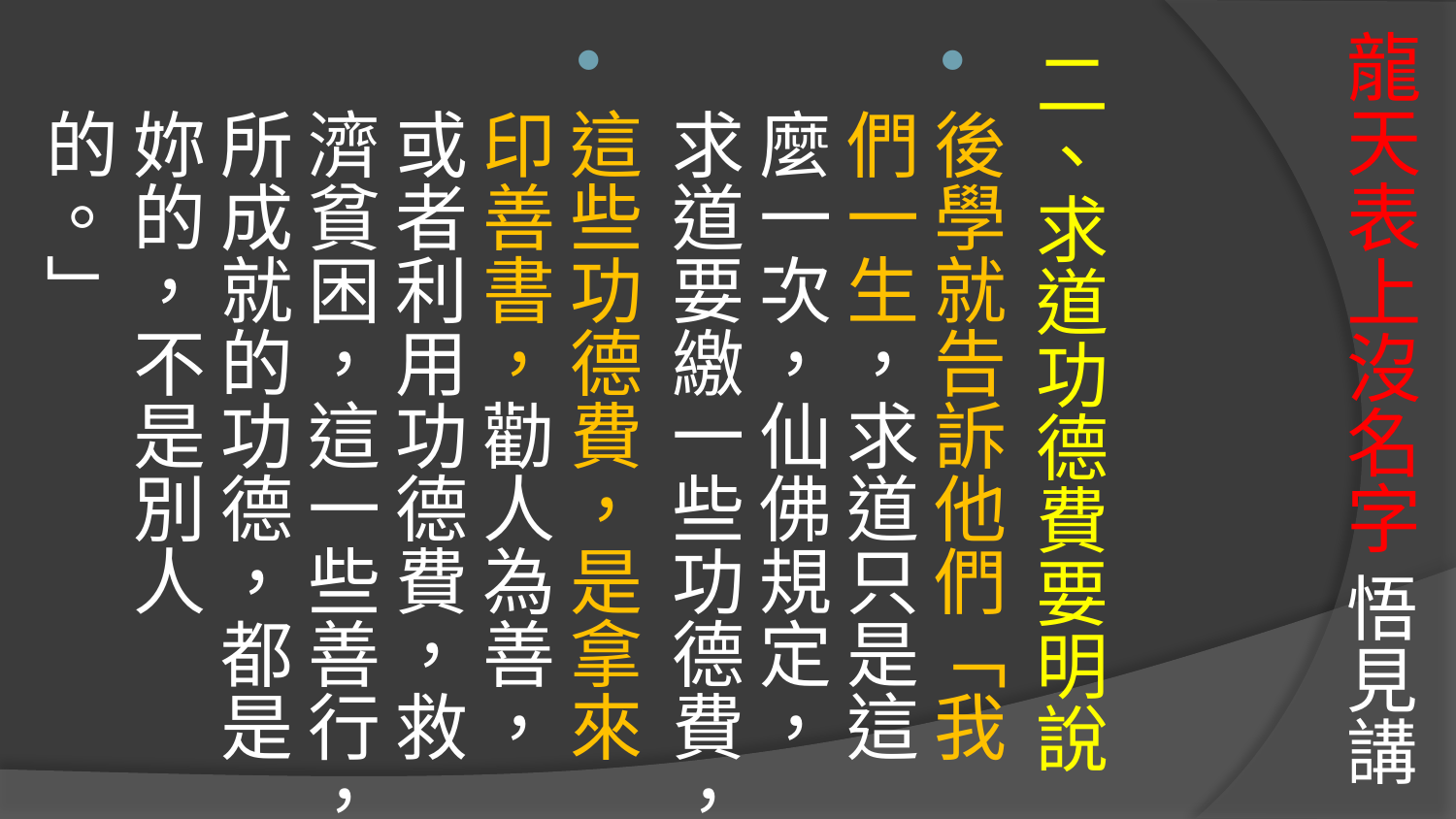

# 龍天表上沒名字 悟見講
二、求道功德費要明說
後學就告訴他們「我們一生，求道只是這麼一次，仙佛規定，求道要繳一些功德費，
這些功德費，是拿來印善書，勸人為善，或者利用功德費，救濟貧困，這一些善行，所成就的功德，都是妳的，不是別人的。」